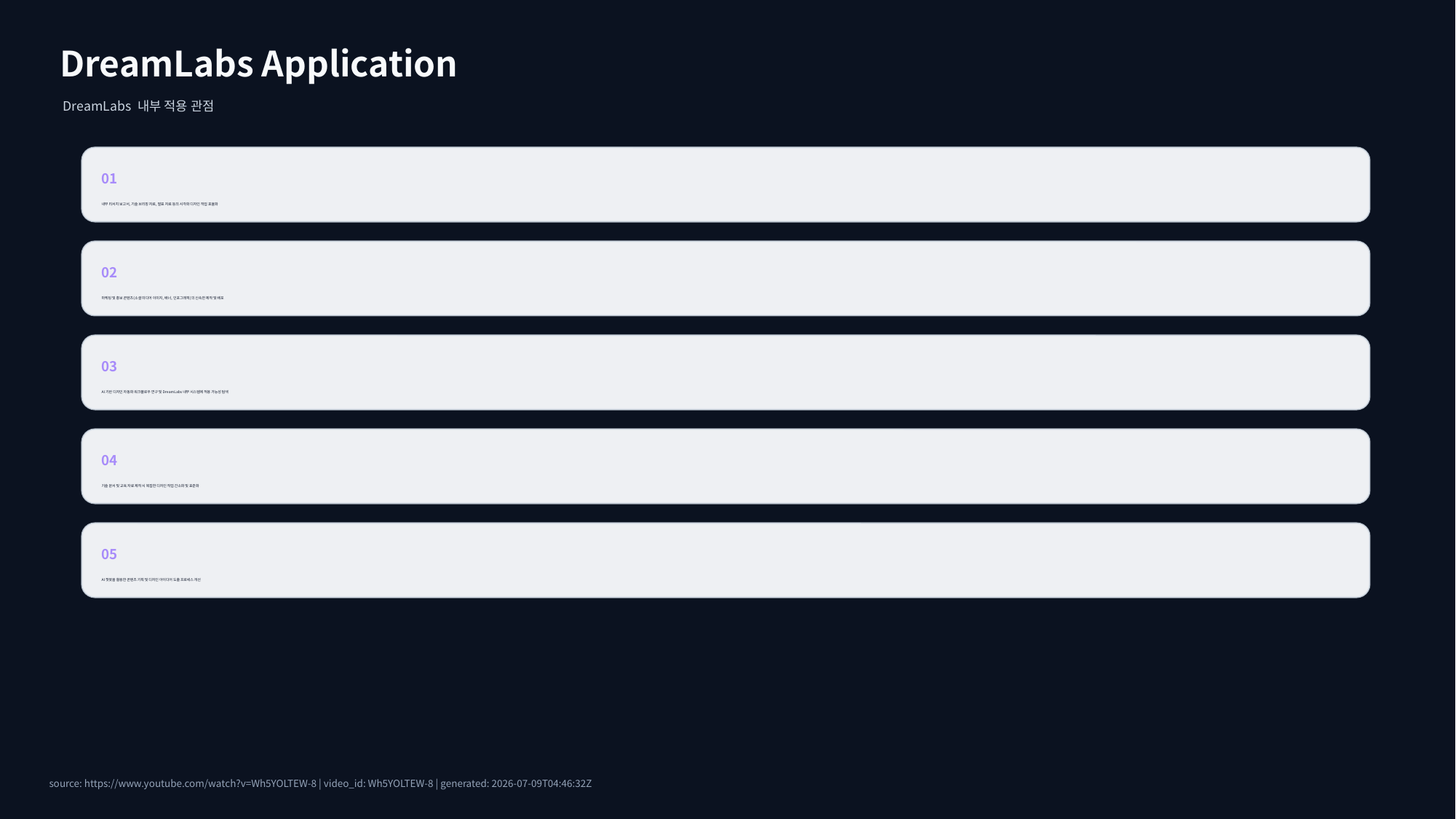

DreamLabs Application
DreamLabs 내부 적용 관점

01
내부 리서치 보고서, 기술 브리핑 자료, 발표 자료 등의 시각화 디자인 작업 효율화

02
마케팅 및 홍보 콘텐츠(소셜 미디어 이미지, 배너, 인포그래픽)의 신속한 제작 및 배포

03
AI 기반 디자인 자동화 워크플로우 연구 및 DreamLabs 내부 시스템에 적용 가능성 탐색

04
기술 문서 및 교육 자료 제작 시 복잡한 디자인 작업 간소화 및 표준화

05
AI 챗봇을 활용한 콘텐츠 기획 및 디자인 아이디어 도출 프로세스 개선
source: https://www.youtube.com/watch?v=Wh5YOLTEW-8 | video_id: Wh5YOLTEW-8 | generated: 2026-07-09T04:46:32Z